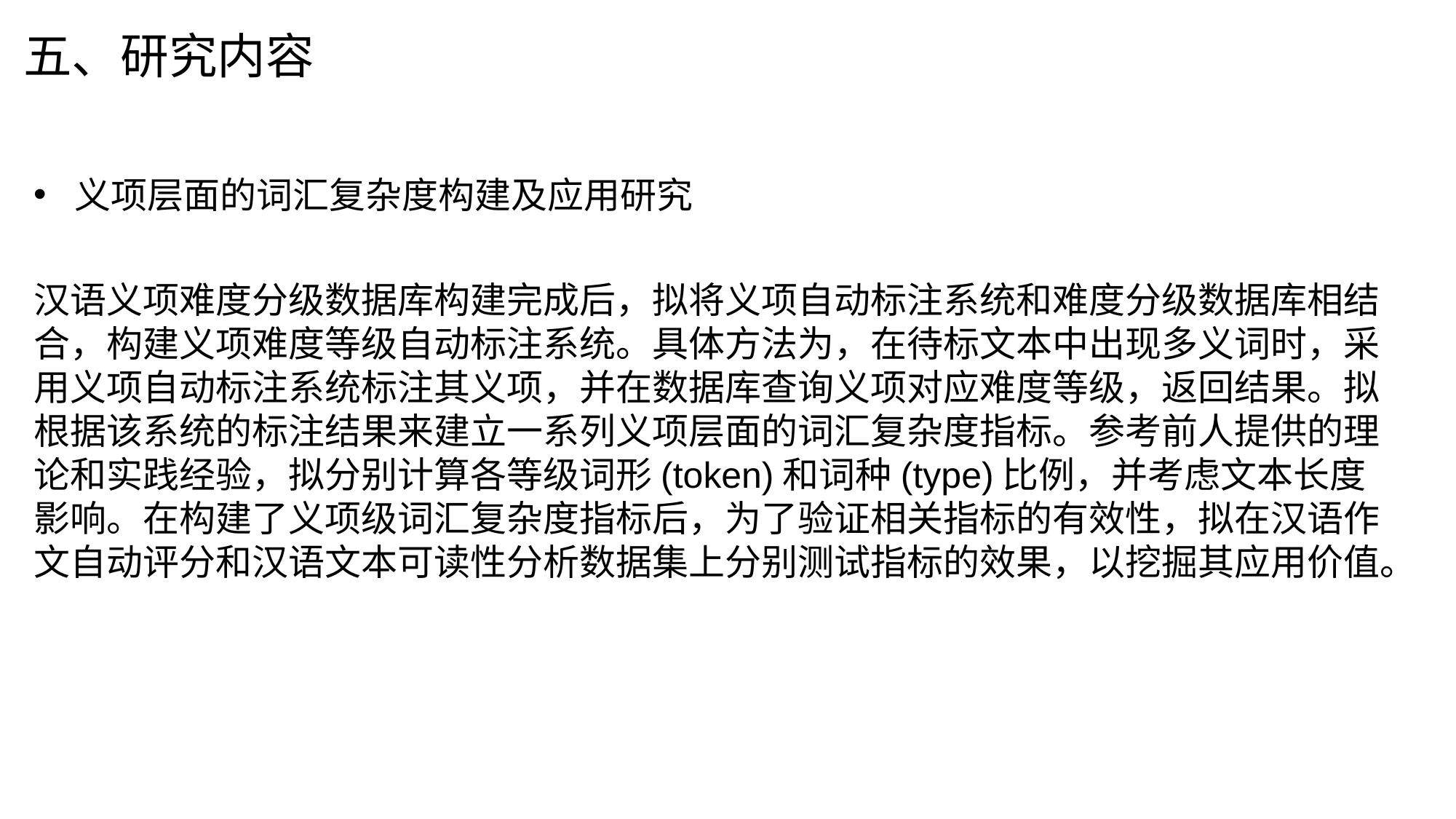

五、研究内容
义项层面的词汇复杂度构建及应用研究
汉语义项难度分级数据库构建完成后，拟将义项自动标注系统和难度分级数据库相结合，构建义项难度等级自动标注系统。具体方法为，在待标文本中出现多义词时，采用义项自动标注系统标注其义项，并在数据库查询义项对应难度等级，返回结果。拟根据该系统的标注结果来建立一系列义项层面的词汇复杂度指标。参考前人提供的理论和实践经验，拟分别计算各等级词形(token)和词种(type)比例，并考虑文本长度影响。在构建了义项级词汇复杂度指标后，为了验证相关指标的有效性，拟在汉语作文自动评分和汉语文本可读性分析数据集上分别测试指标的效果，以挖掘其应用价值。